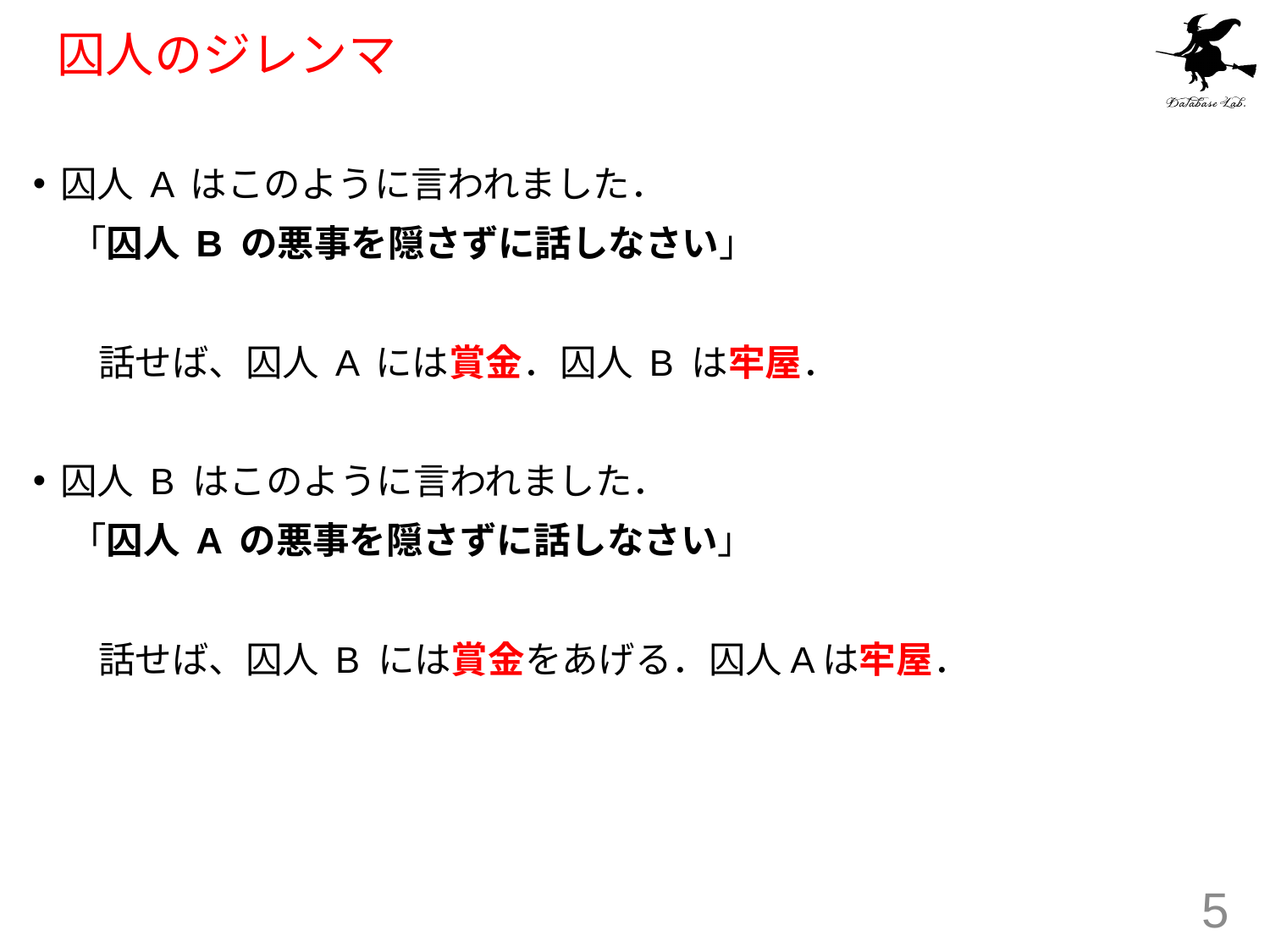

# 囚人のジレンマ
囚人 A はこのように言われました．
　「囚人 B の悪事を隠さずに話しなさい」

       話せば、囚人 A には賞金．囚人 B は牢屋．

囚人 B はこのように言われました．
　「囚人 A の悪事を隠さずに話しなさい」

       話せば、囚人 B には賞金をあげる．囚人Aは牢屋．

5